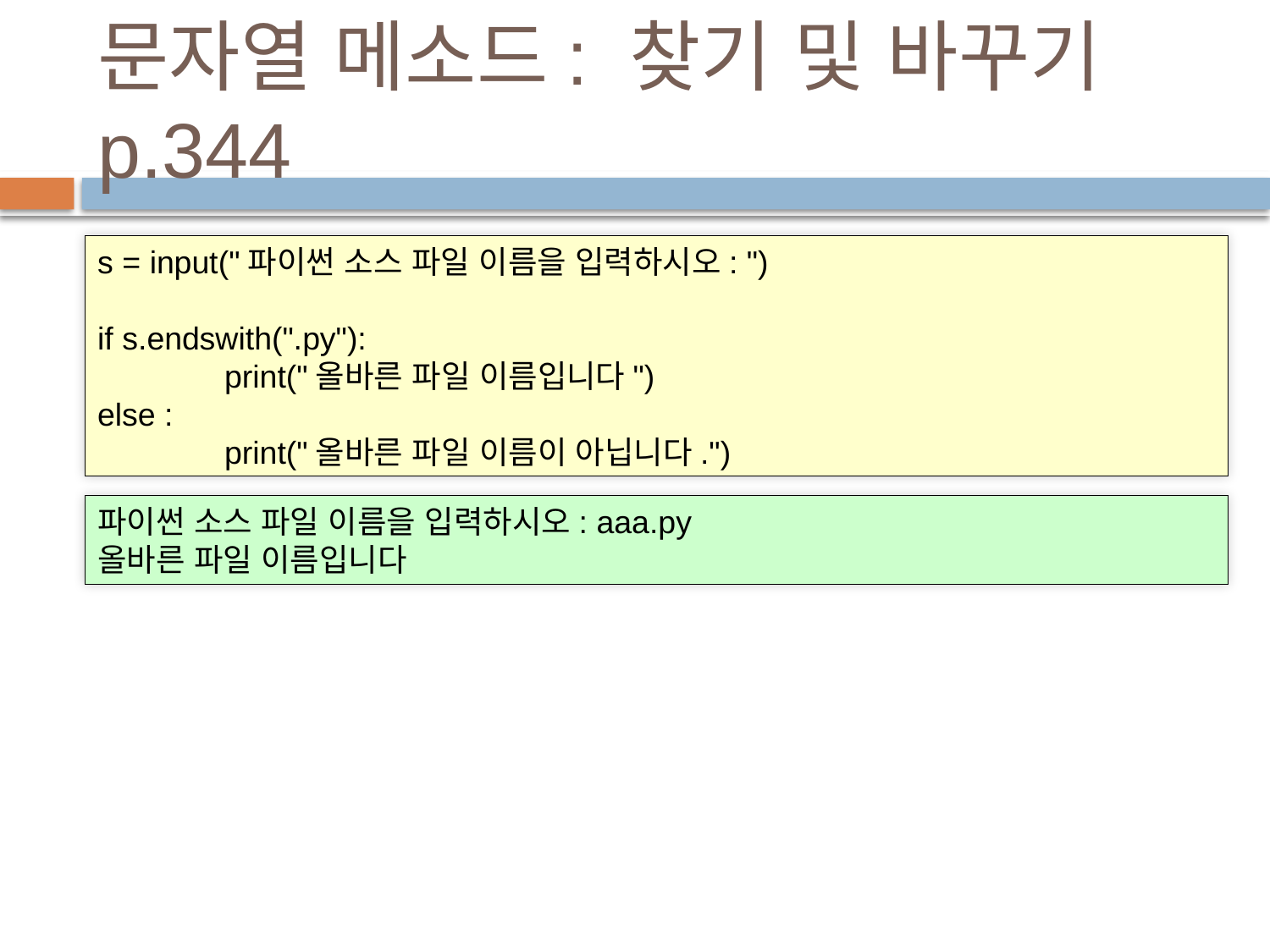

# 문자열 메소드: 찾기 및 바꾸기 p.344
s = input("파이썬 소스 파일 이름을 입력하시오: ")

if s.endswith(".py"):
	print("올바른 파일 이름입니다")
else :
	print("올바른 파일 이름이 아닙니다.")
파이썬 소스 파일 이름을 입력하시오: aaa.py
올바른 파일 이름입니다